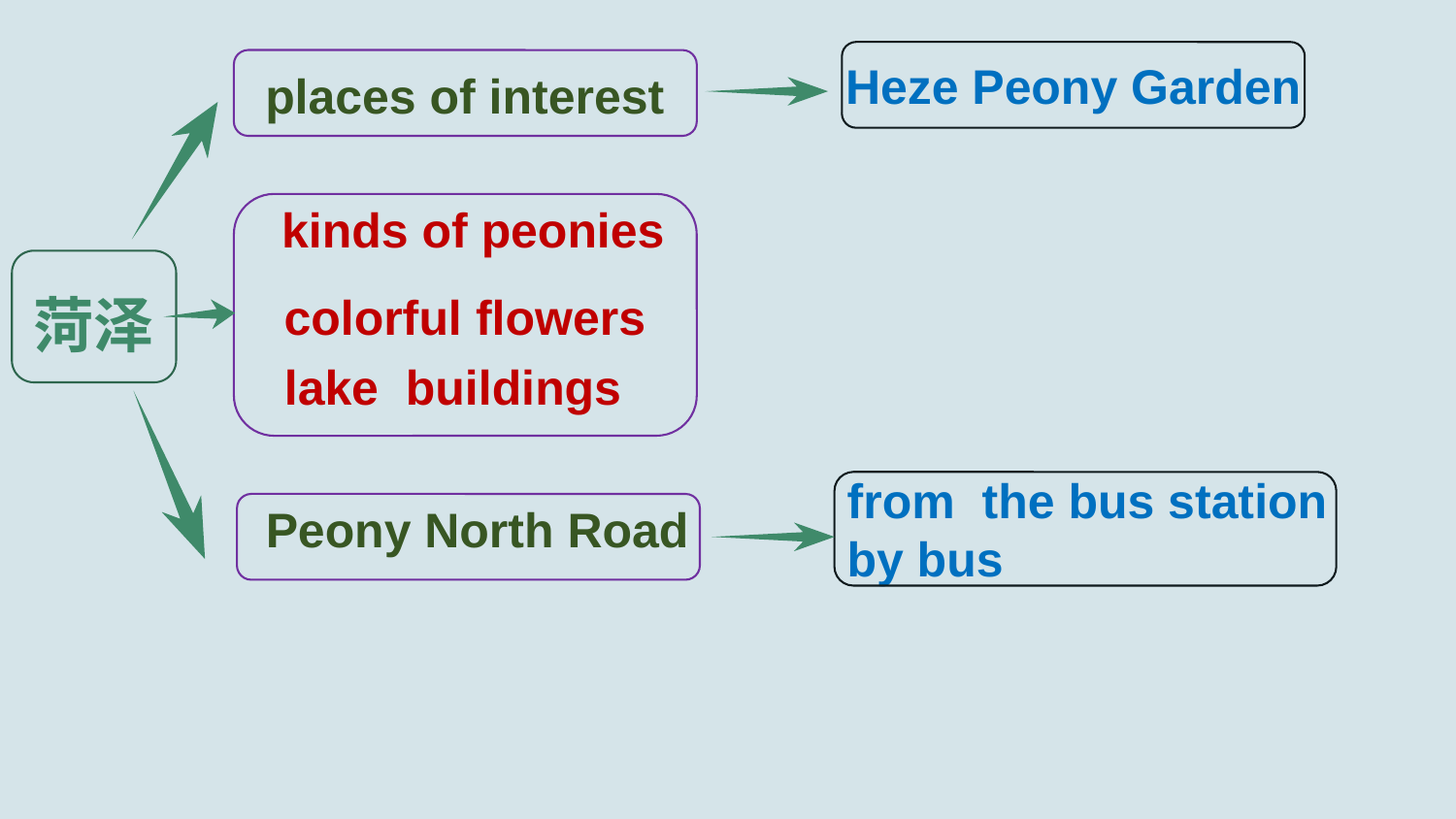

Heze Peony Garden
places of interest

kinds of peonies

菏泽
colorful flowers

lake  buildings

from  the bus station
by bus

Peony North Road